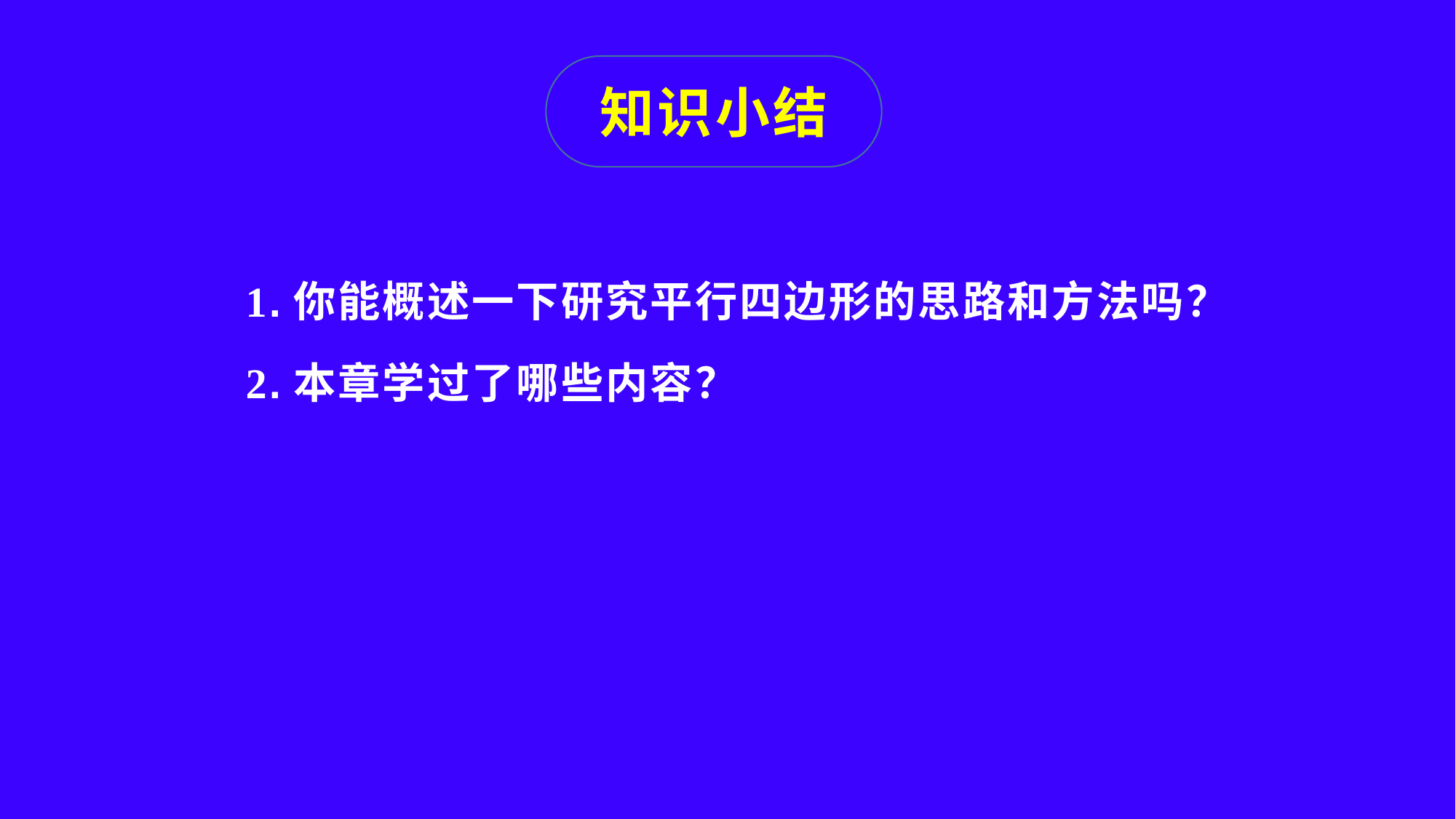

知识小结
1.你能概述一下研究平行四边形的思路和方法吗？
2.本章学过了哪些内容？